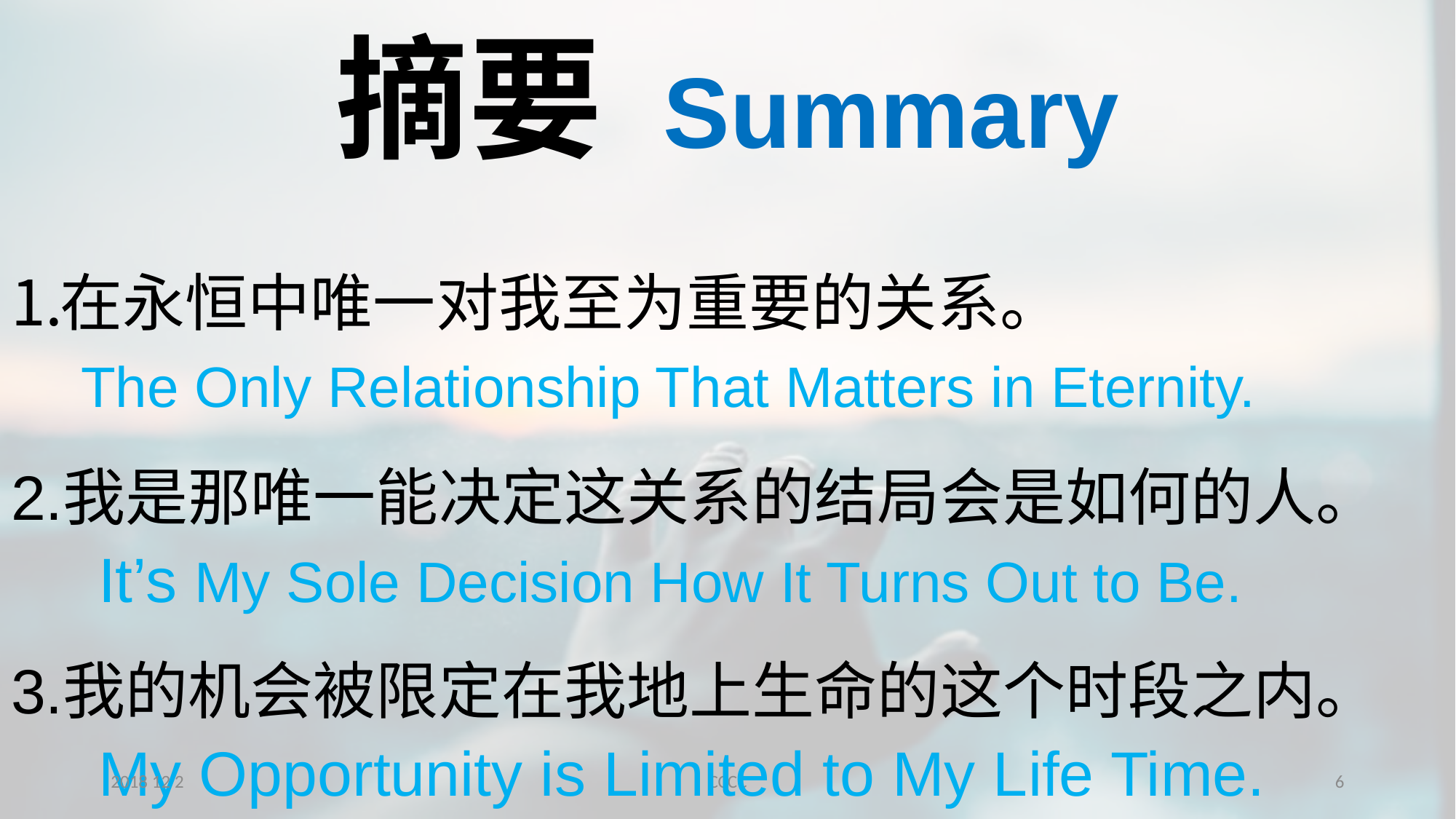

# 摘要	Summary
在永恒中唯一对我至为重要的关系。
    The Only Relationship That Matters in Eternity.

我是那唯一能决定这关系的结局会是如何的人。
     It’s My Sole Decision How It Turns Out to Be.

我的机会被限定在我地上生命的这个时段之内。
     My Opportunity is Limited to My Life Time.
2018 12 2
CCCC
6